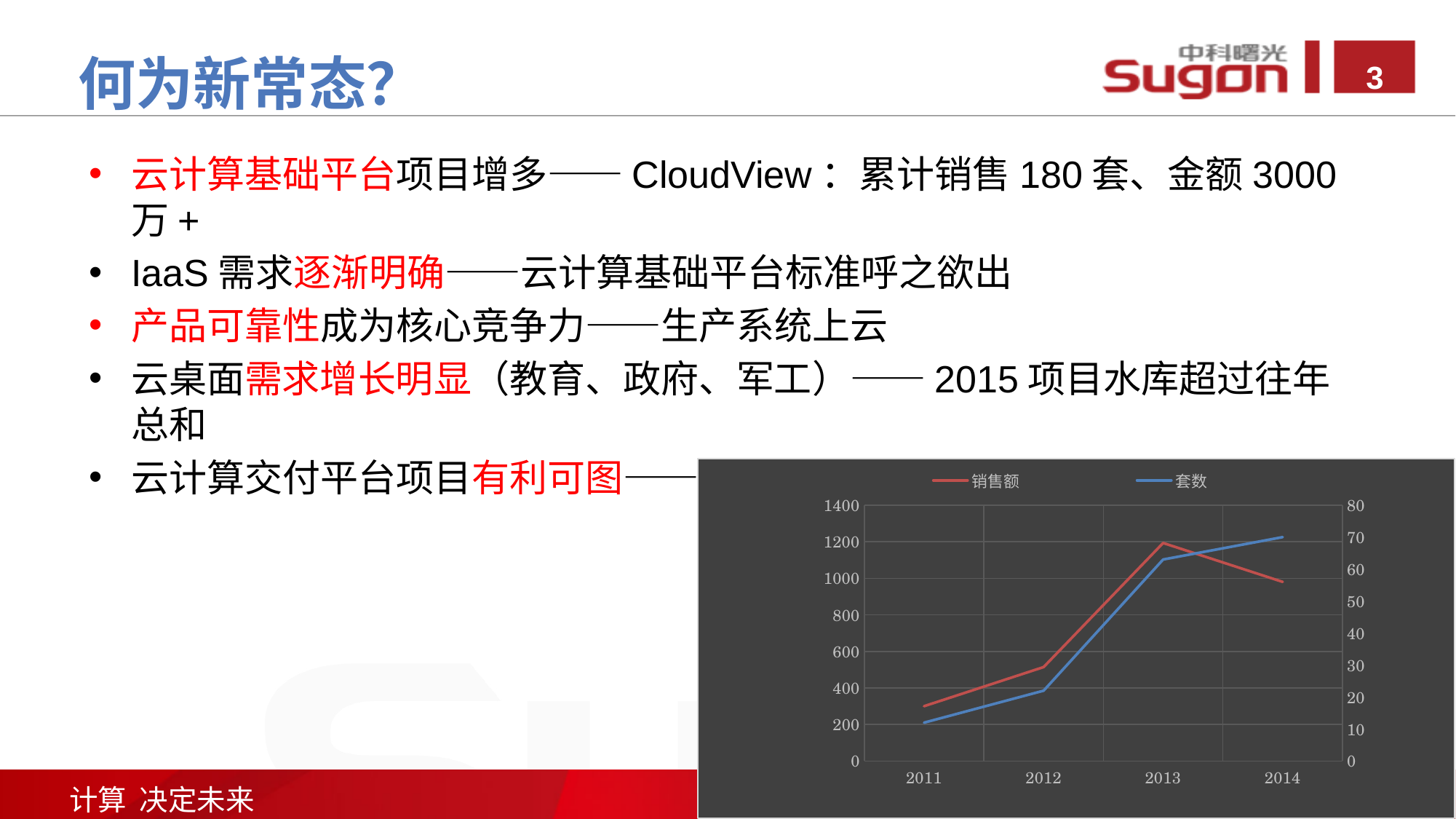

何为新常态？
云计算基础平台项目增多——CloudView：累计销售180套、金额3000万+
IaaS需求逐渐明确——云计算基础平台标准呼之欲出
产品可靠性成为核心竞争力——生产系统上云
云桌面需求增长明显（教育、政府、军工）——2015项目水库超过往年总和
云计算交付平台项目有利可图——客户愿为PaaS+前瞻性研究买单

### Chart

| Category |  |  |
|---|---|---|
| 2011.0 | 300.0 | 12.0 |
| 2012.0 | 514.0 | 22.0 |
| 2013.0 | 1193.0 | 63.0 |
| 2014.0 | 980.0 | 70.0 |